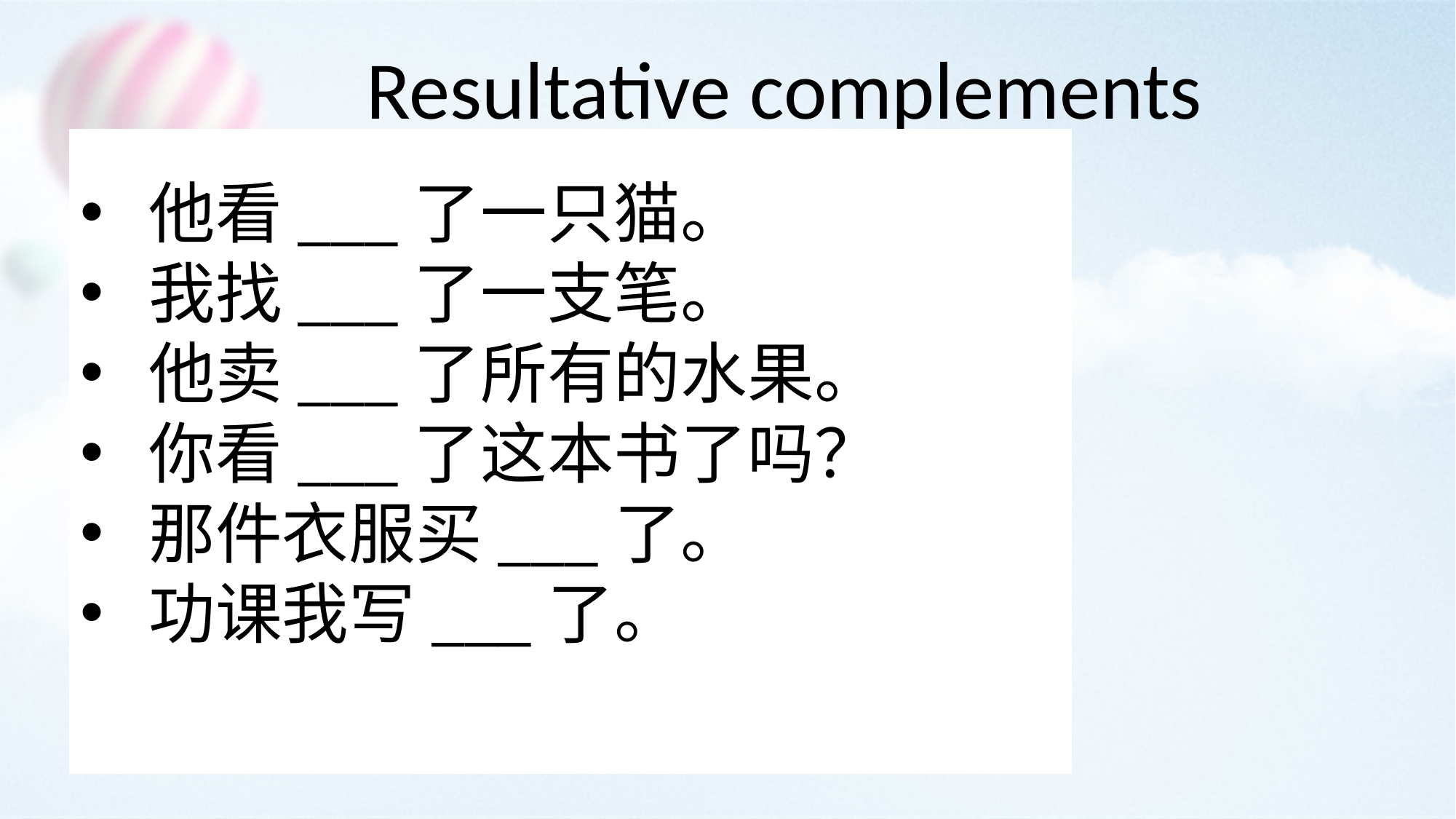

Resultative complements
他看___了一只猫。
我找___了一支笔。
他卖___了所有的水果。
你看___了这本书了吗？
那件衣服买___了。
功课我写___了。